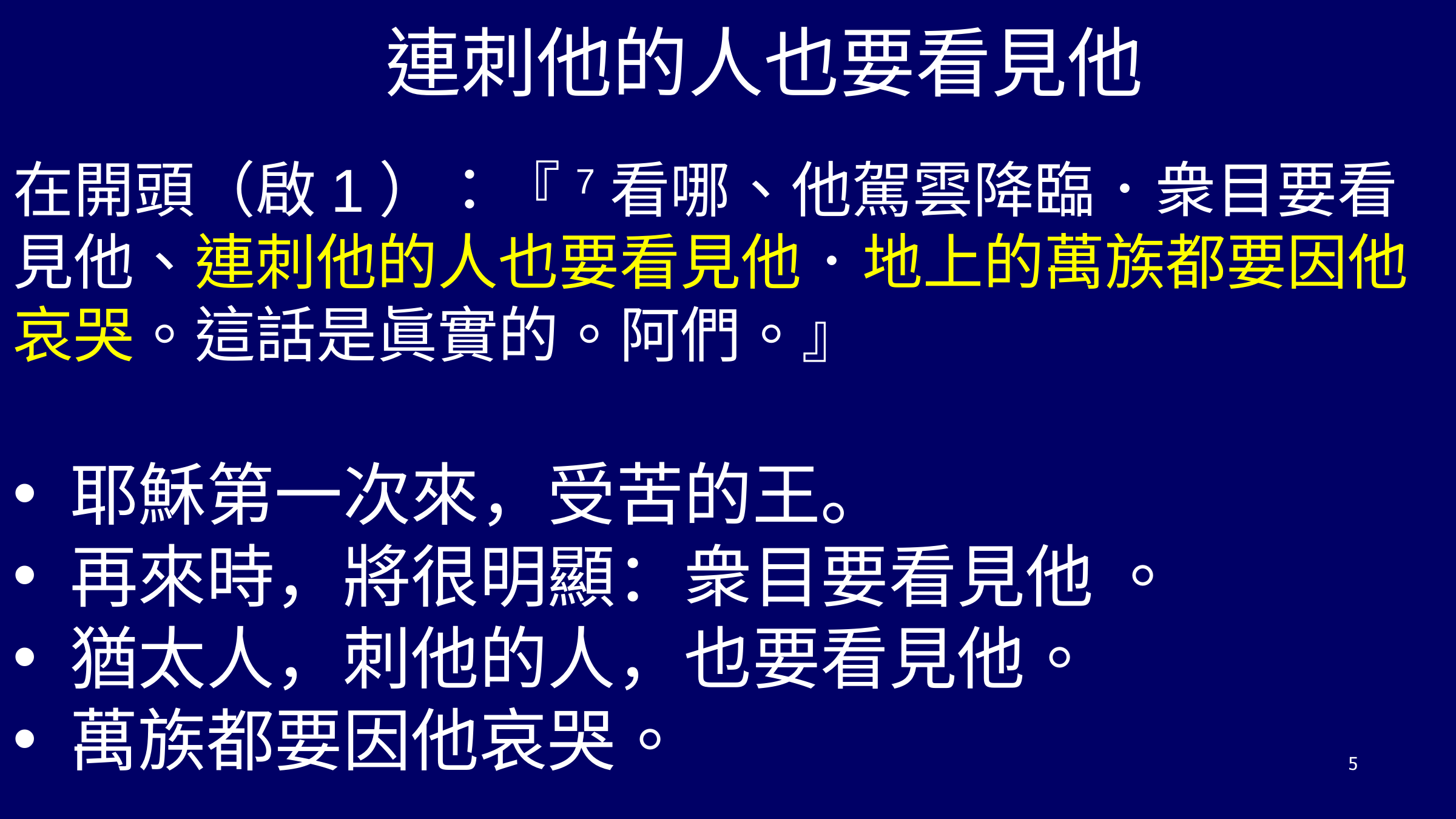

連刺他的人也要看見他
在開頭（啟1）：『7看哪、他駕雲降臨．衆目要看見他、連刺他的人也要看見他．地上的萬族都要因他哀哭。這話是眞實的。阿們。』

耶穌第一次來，受苦的王。
再來時，將很明顯：衆目要看見他 。
猶太人，刺他的人，也要看見他。
萬族都要因他哀哭。
5